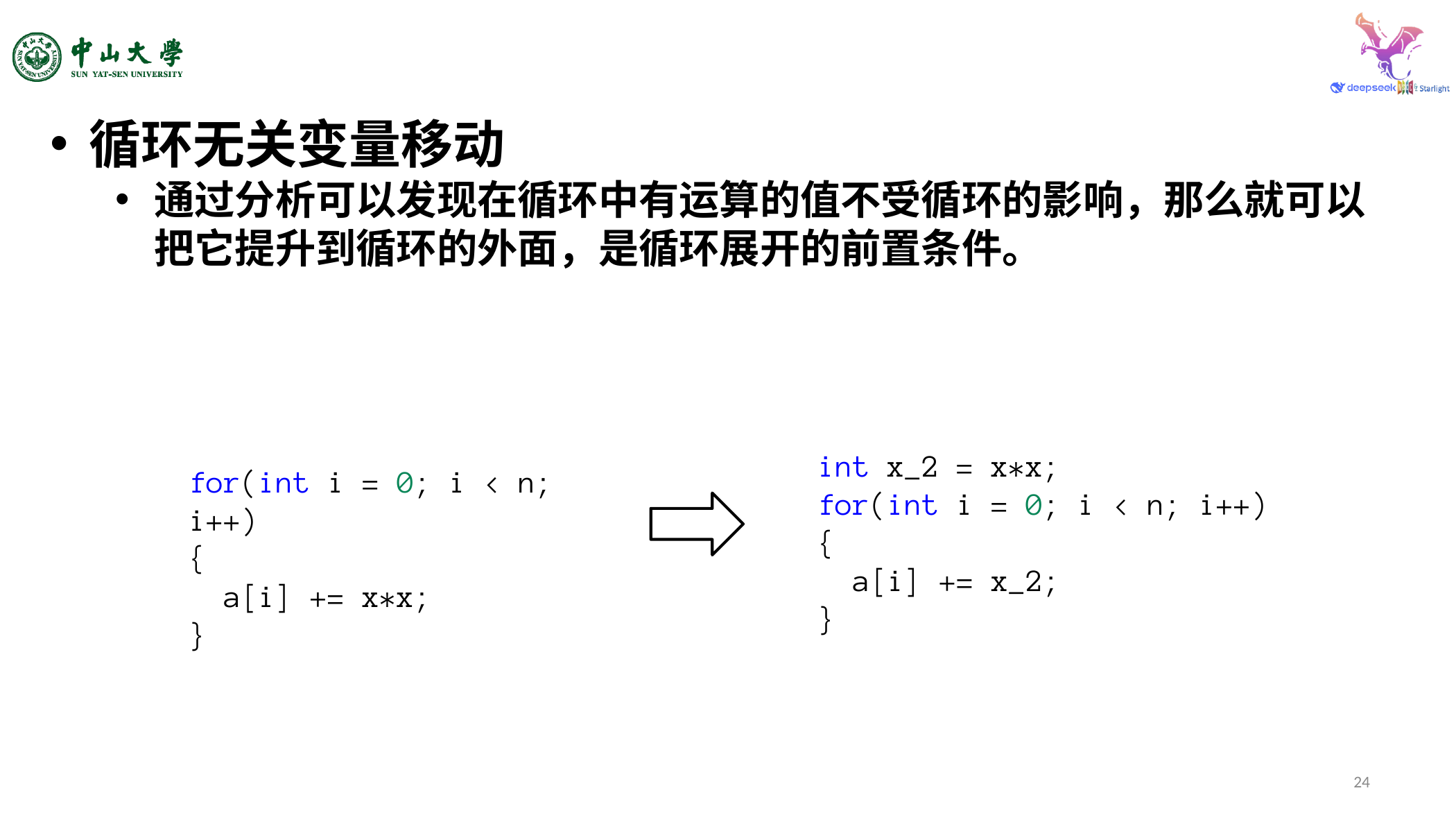

循环无关变量移动
通过分析可以发现在循环中有运算的值不受循环的影响，那么就可以把它提升到循环的外面，是循环展开的前置条件。
int x_2 = x*x;
for(int i = 0; i < n; i++)
{
  a[i] += x_2;
}
for(int i = 0; i < n; i++)
{
  a[i] += x*x;
}

24